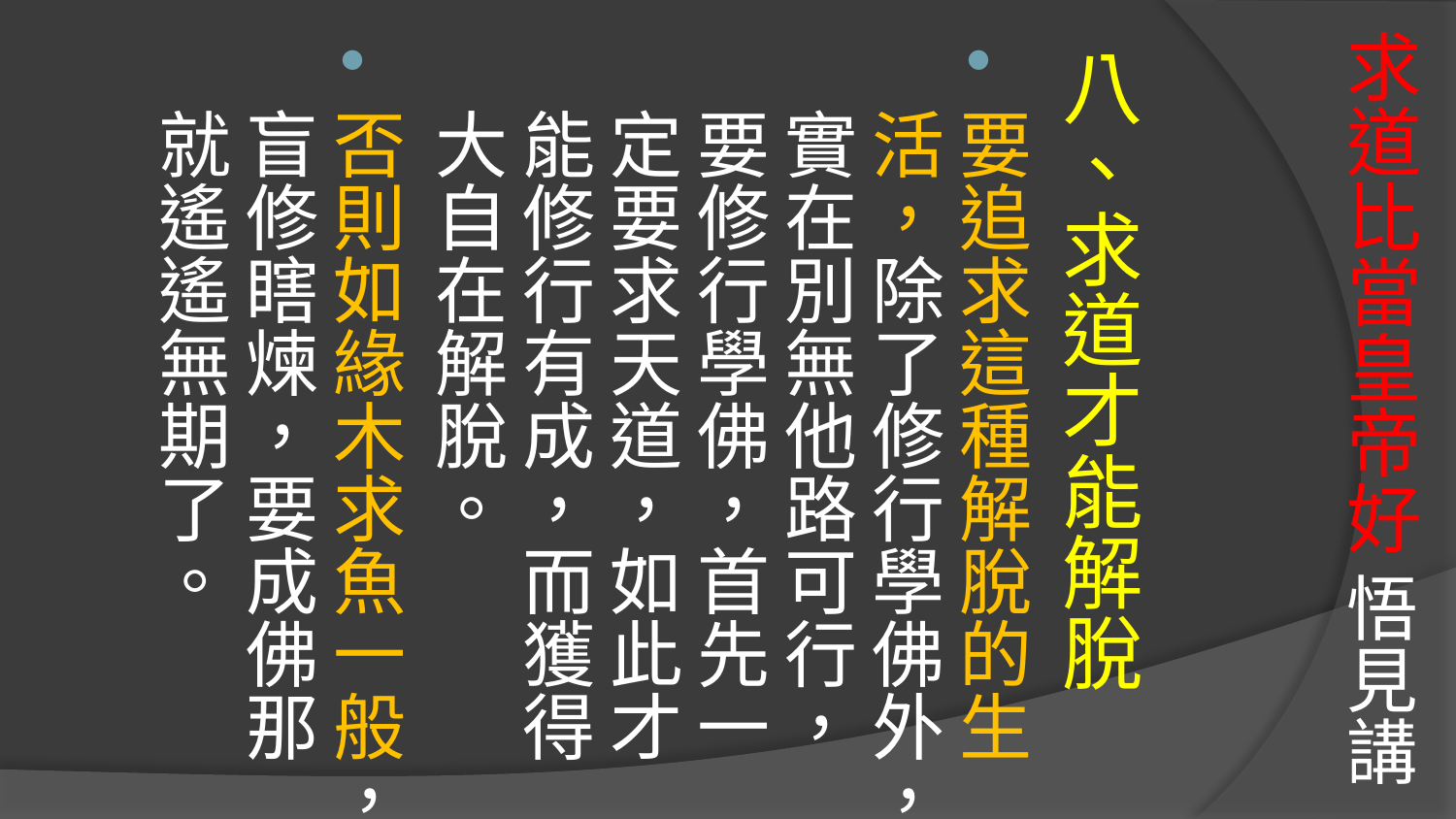

# 求道比當皇帝好 悟見講
八、求道才能解脫
要追求這種解脫的生活，除了修行學佛外，實在別無他路可行，要修行學佛，首先一定要求天道，如此才能修行有成，而獲得大自在解脫。
否則如緣木求魚一般，盲修瞎煉，要成佛那就遙遙無期了。